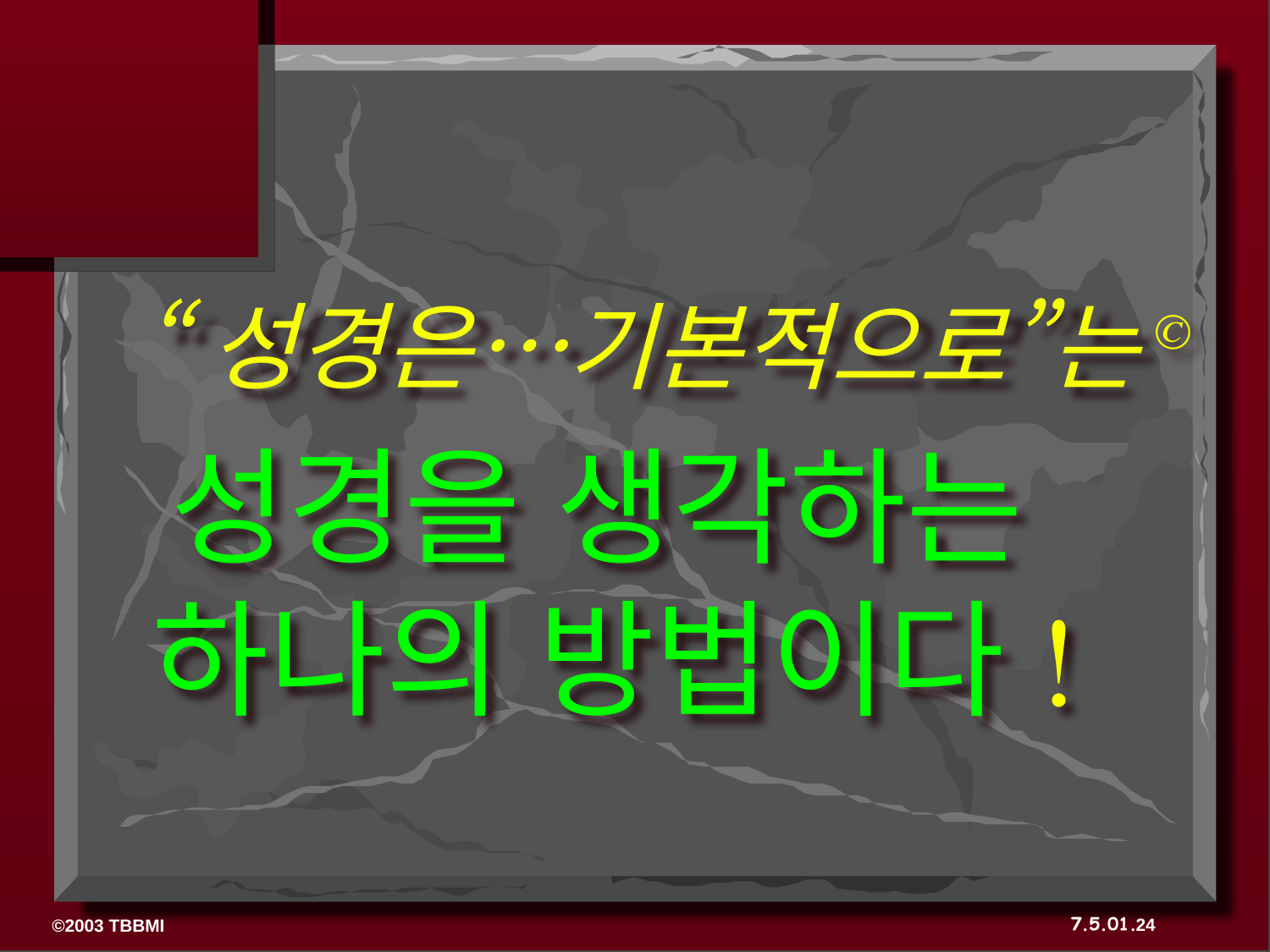

“성경은…기본적으로”는
©

성경을 생각하는
하나의 방법이다!

24